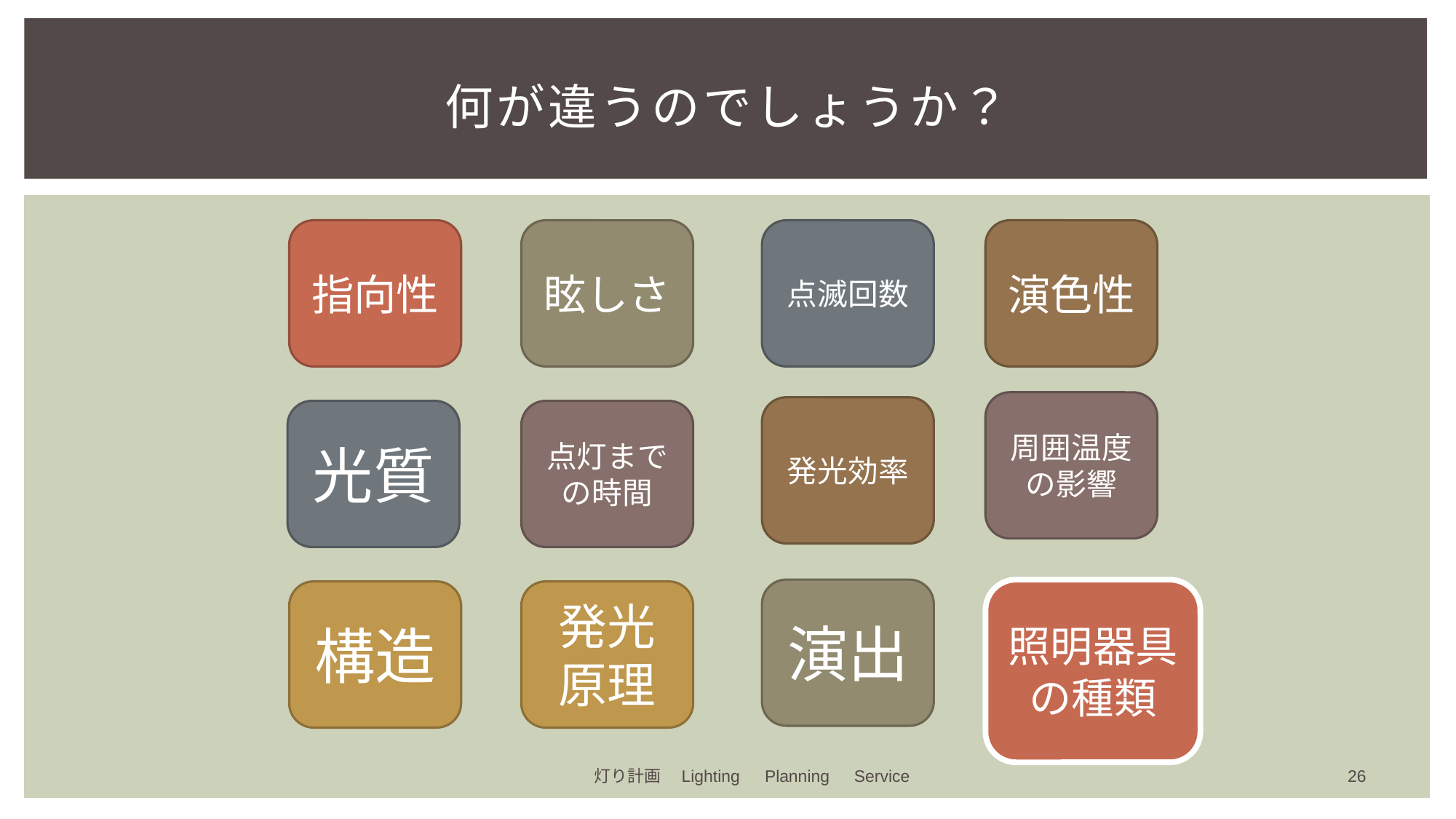

# 何が違うのでしょうか？
指向性
眩しさ
点滅回数
演色性
周囲温度の影響
発光効率
光質
点灯までの時間
演出
照明器具
の種類
構造
発光原理
26
灯り計画　Lighting　Planning　Service